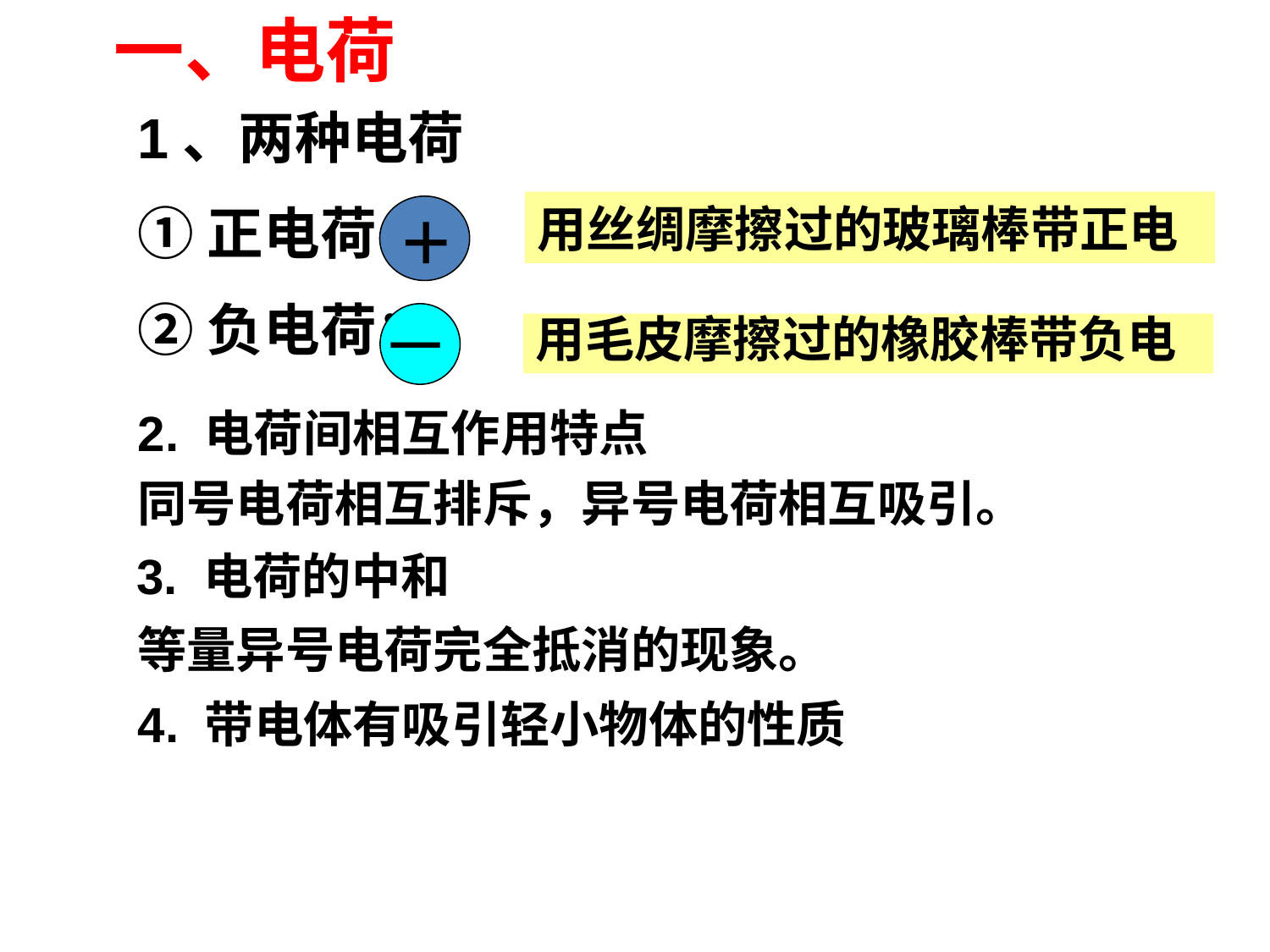

一、电荷
1、两种电荷
①正电荷
②负电荷：
+

用丝绸摩擦过的玻璃棒带正电
_

用毛皮摩擦过的橡胶棒带负电
2. 电荷间相互作用特点
同号电荷相互排斥，异号电荷相互吸引。
3. 电荷的中和
等量异号电荷完全抵消的现象。
4. 带电体有吸引轻小物体的性质